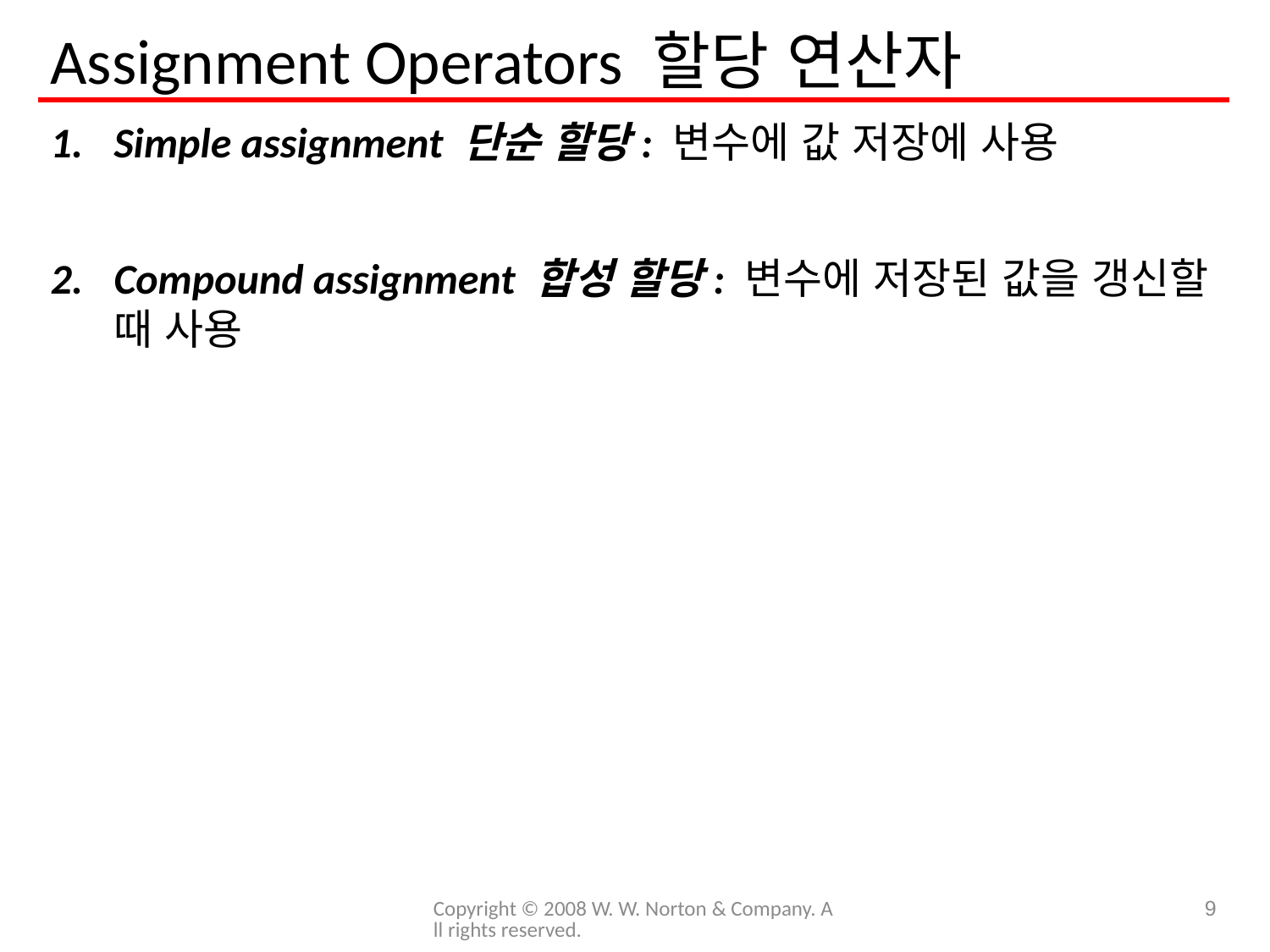

# Assignment Operators 할당 연산자
Simple assignment 단순 할당: 변수에 값 저장에 사용

Compound assignment 합성 할당: 변수에 저장된 값을 갱신할 때 사용

Copyright © 2008 W. W. Norton & Company. All rights reserved.
9